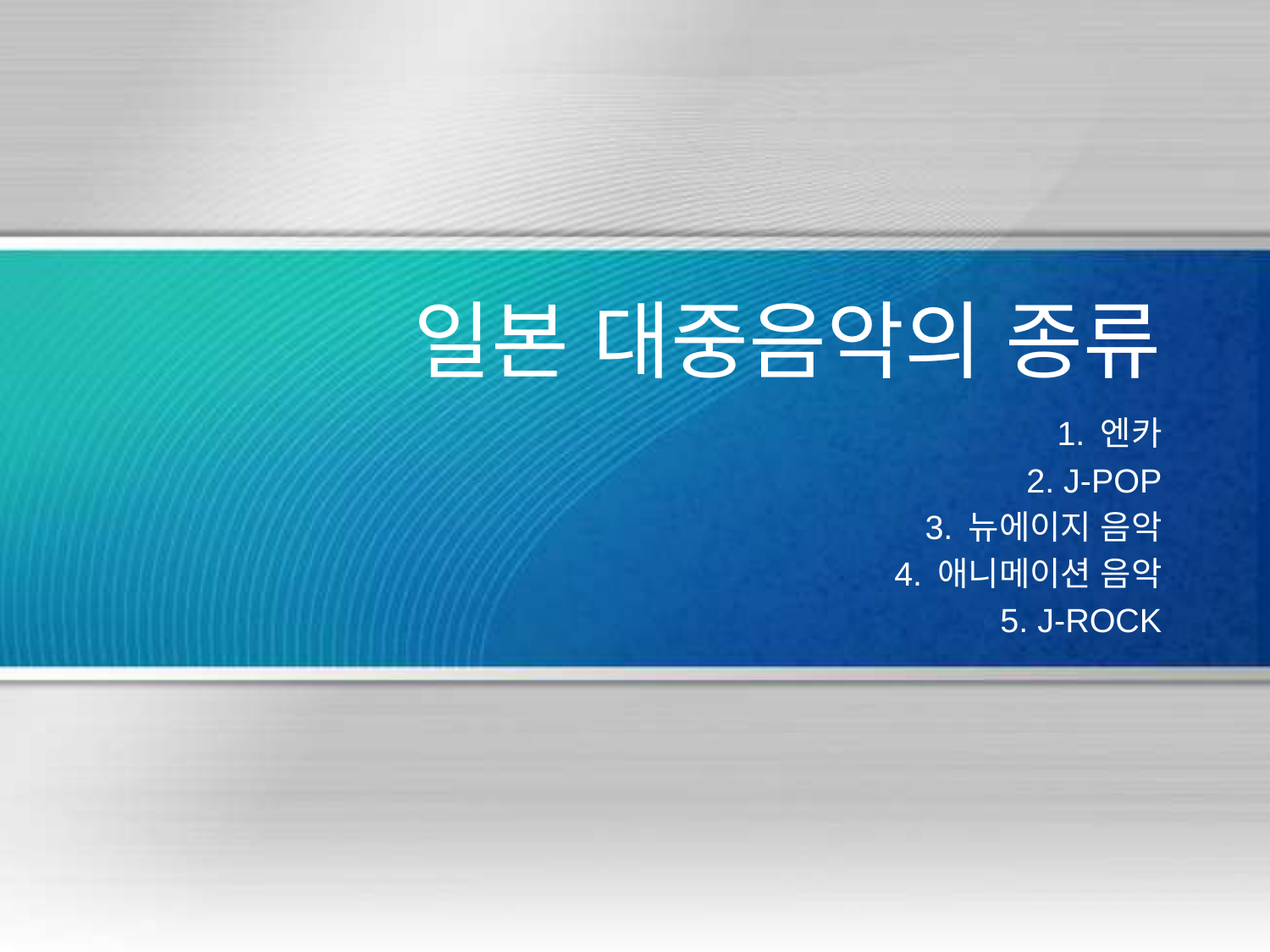

# 일본 대중음악의 종류
1. 엔카
2. J-POP
3. 뉴에이지 음악
4. 애니메이션 음악
5. J-ROCK